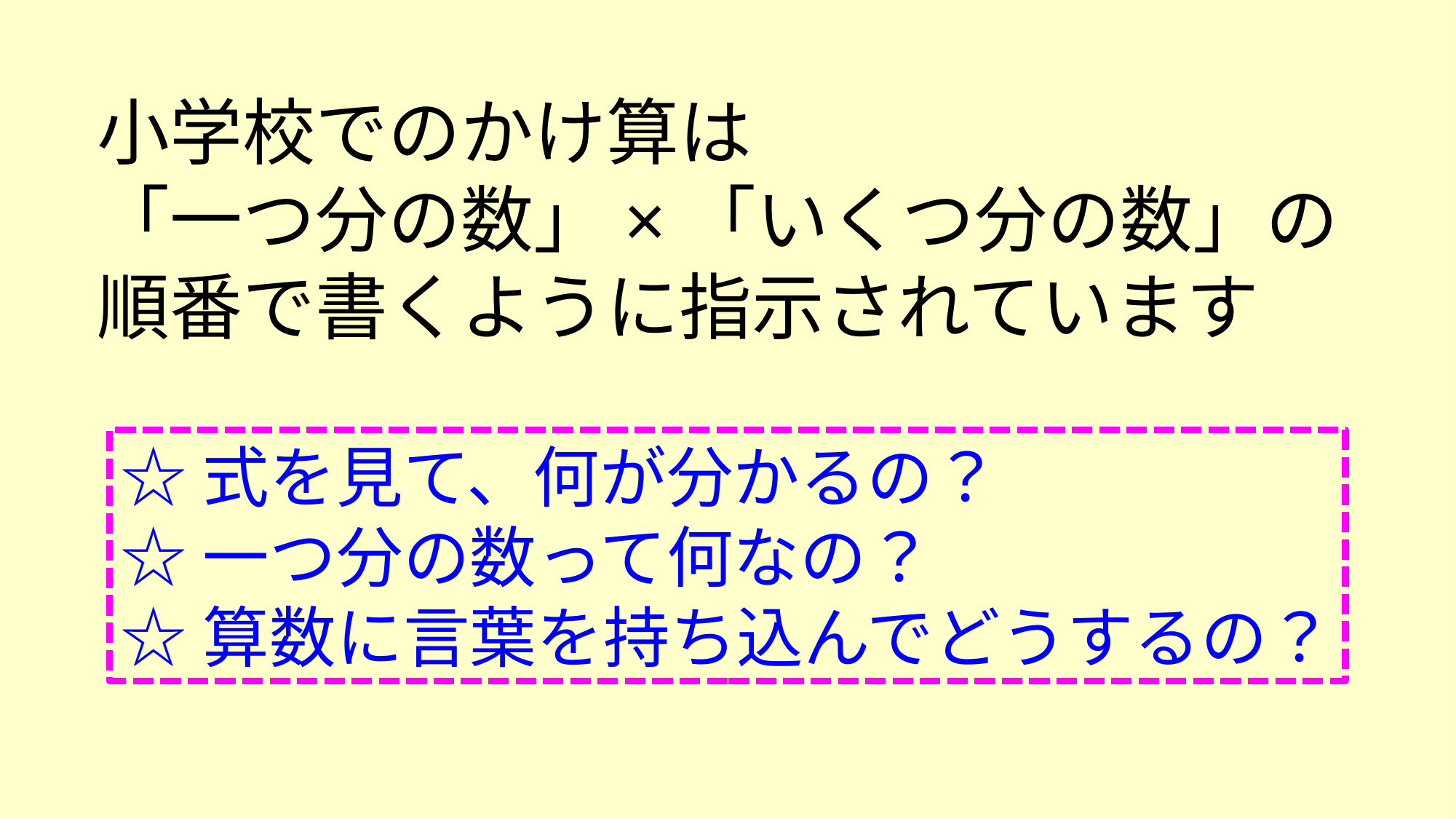

小学校でのかけ算は
「一つ分の数」×「いくつ分の数」の
順番で書くように指示されています
☆式を見て、何が分かるの？
☆一つ分の数って何なの？
☆算数に言葉を持ち込んでどうするの？